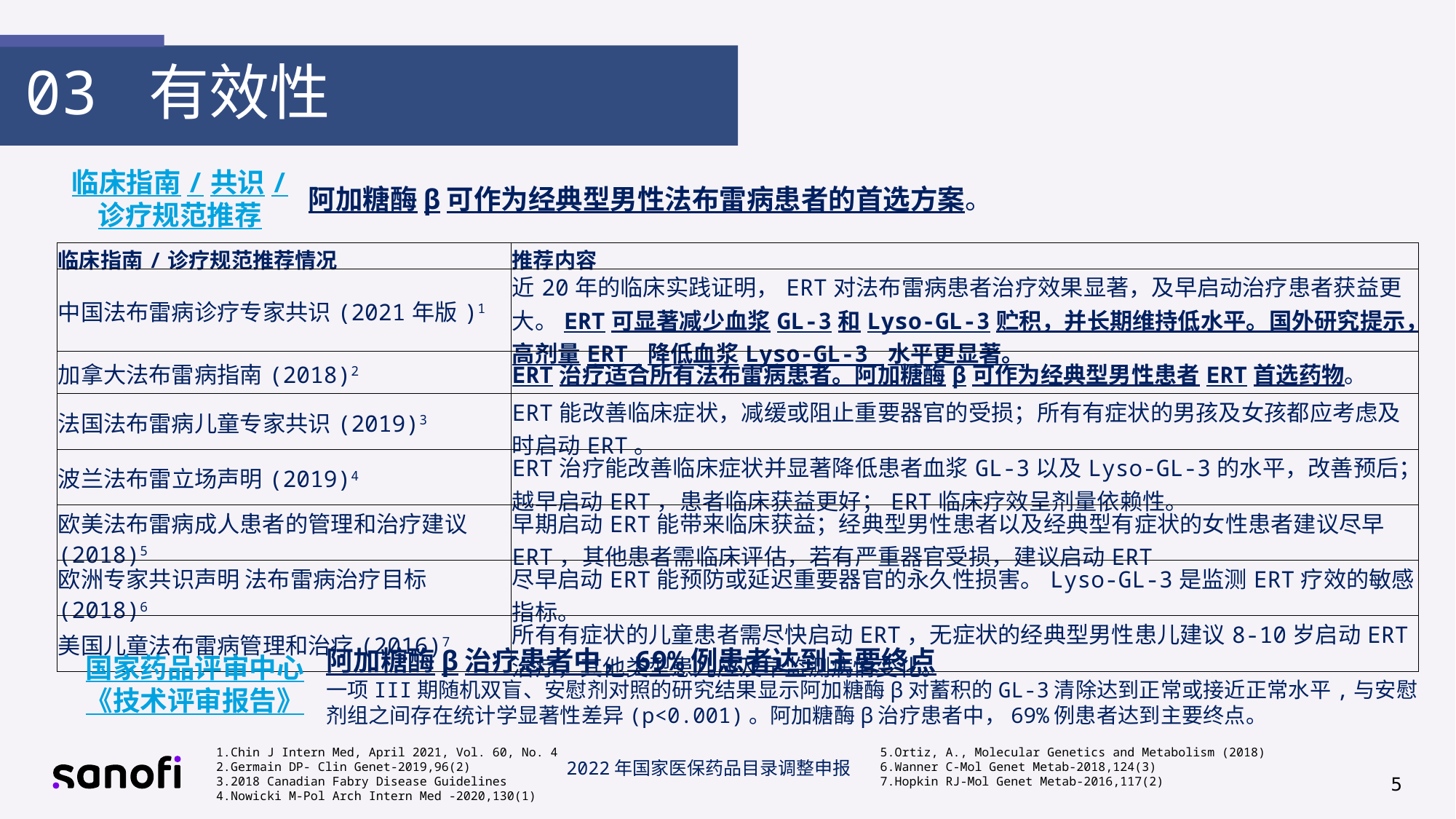

03 有效性
临床指南/共识/
诊疗规范推荐
阿加糖酶β可作为经典型男性法布雷病患者的首选方案。
| 临床指南/诊疗规范推荐情况 | 推荐内容 |
| --- | --- |
| 中国法布雷病诊疗专家共识(2021年版)1 | 近20年的临床实践证明，ERT对法布雷病患者治疗效果显著，及早启动治疗患者获益更大。ERT可显著减少血浆GL‑3和Lyso‑GL‑3贮积，并长期维持低水平。国外研究提示，高剂量ERT 降低血浆Lyso‑GL‑3 水平更显著。 |
| 加拿大法布雷病指南(2018)2 | ERT治疗适合所有法布雷病患者。阿加糖酶β可作为经典型男性患者ERT首选药物。 |
| 法国法布雷病儿童专家共识(2019)3 | ERT能改善临床症状，减缓或阻止重要器官的受损；所有有症状的男孩及女孩都应考虑及时启动ERT。 |
| 波兰法布雷立场声明(2019)4 | ERT治疗能改善临床症状并显著降低患者血浆GL-3以及Lyso-GL-3的水平，改善预后；越早启动ERT，患者临床获益更好；ERT临床疗效呈剂量依赖性。 |
| 欧美法布雷病成人患者的管理和治疗建议(2018)5 | 早期启动ERT能带来临床获益；经典型男性患者以及经典型有症状的女性患者建议尽早ERT，其他患者需临床评估，若有严重器官受损，建议启动ERT |
| 欧洲专家共识声明 法布雷病治疗目标(2018)6 | 尽早启动ERT能预防或延迟重要器官的永久性损害。Lyso-GL-3是监测ERT疗效的敏感指标。 |
| 美国儿童法布雷病管理和治疗(2016)7 | 所有有症状的儿童患者需尽快启动ERT，无症状的经典型男性患儿建议8-10岁启动ERT治疗，其他类型患儿应及早监测病情变化。 |
阿加糖酶β治疗患者中，69%例患者达到主要终点
一项III期随机双盲、安慰剂对照的研究结果显示阿加糖酶β对蓄积的GL-3清除达到正常或接近正常水平,与安慰剂组之间存在统计学显著性差异(p<0.001)。阿加糖酶β治疗患者中，69%例患者达到主要终点。
国家药品评审中心
《技术评审报告》
Chin J Intern Med, April 2021, Vol. 60, No. 4
Germain DP- Clin Genet-2019,96(2)
2018 Canadian Fabry Disease Guidelines
Nowicki M-Pol Arch Intern Med -2020,130(1)
Ortiz, A., Molecular Genetics and Metabolism (2018)
Wanner C-Mol Genet Metab-2018,124(3)
Hopkin RJ-Mol Genet Metab-2016,117(2)
5